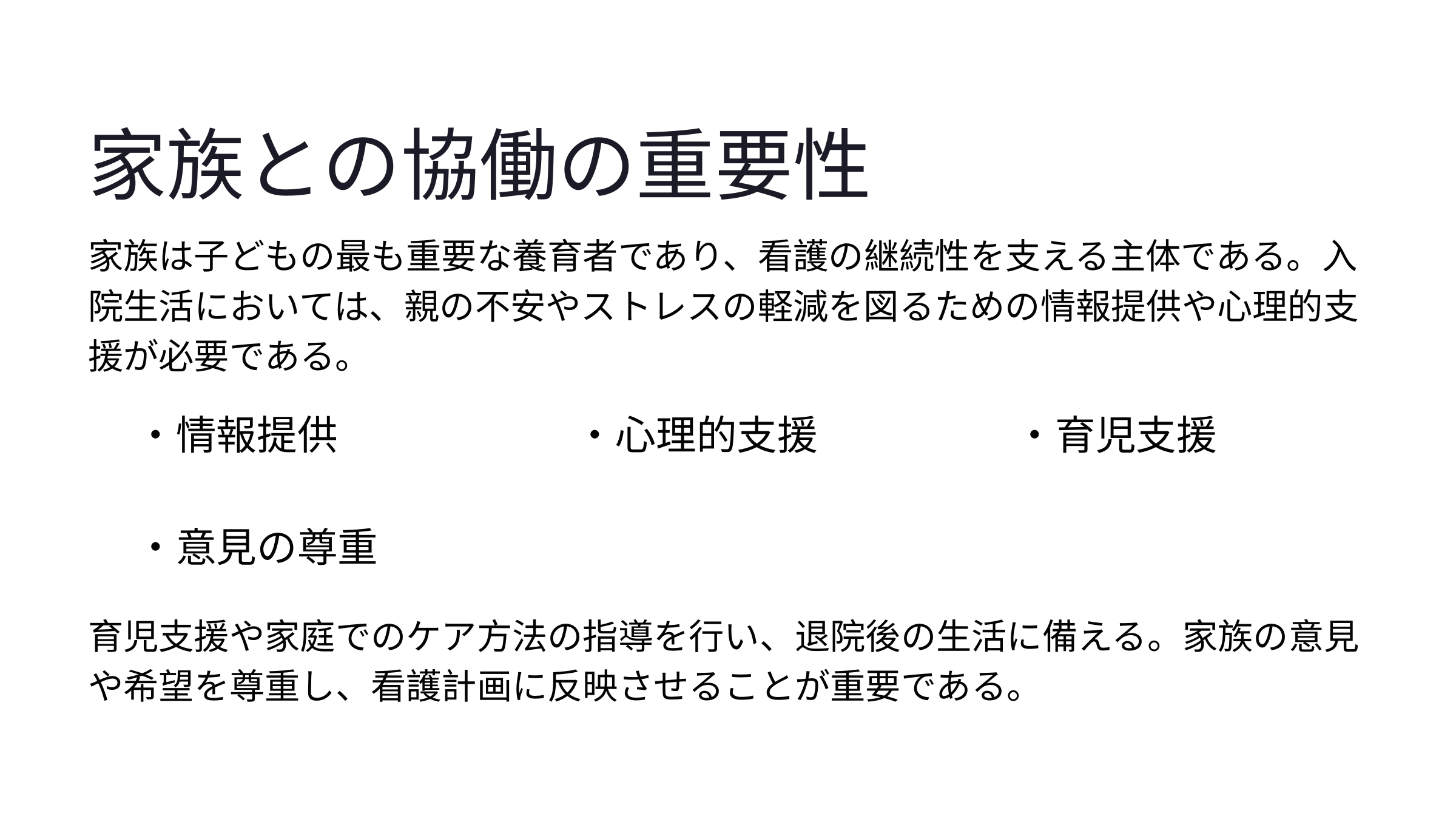

家族との協働の重要性
家族は子どもの最も重要な養育者であり、看護の継続性を支える主体である。入院生活においては、親の不安やストレスの軽減を図るための情報提供や心理的支援が必要である。
・情報提供
・心理的支援
・育児支援
・意見の尊重
育児支援や家庭でのケア方法の指導を行い、退院後の生活に備える。家族の意見や希望を尊重し、看護計画に反映させることが重要である。